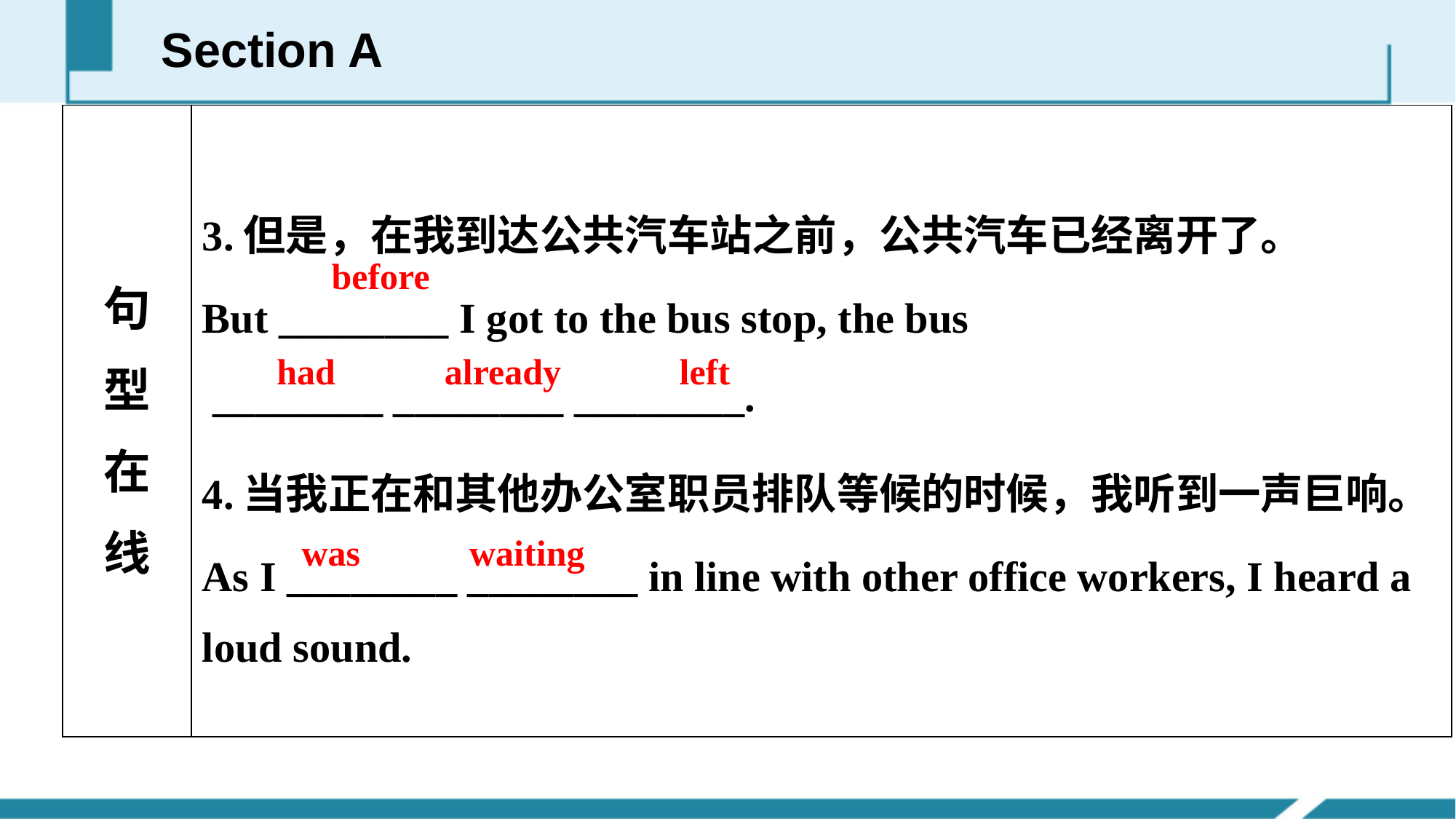

Section A
| 句 型 在 线 | 3.但是，在我到达公共汽车站之前，公共汽车已经离开了。 But \_\_\_\_\_\_\_\_ I got to the bus stop, the bus \_\_\_\_\_\_\_\_ \_\_\_\_\_\_\_\_ \_\_\_\_\_\_\_\_. 4.当我正在和其他办公室职员排队等候的时候，我听到一声巨响。 As I \_\_\_\_\_\_\_\_ \_\_\_\_\_\_\_\_ in line with other office workers, I heard a loud sound. |
| --- | --- |
before
had            already             left

was            waiting